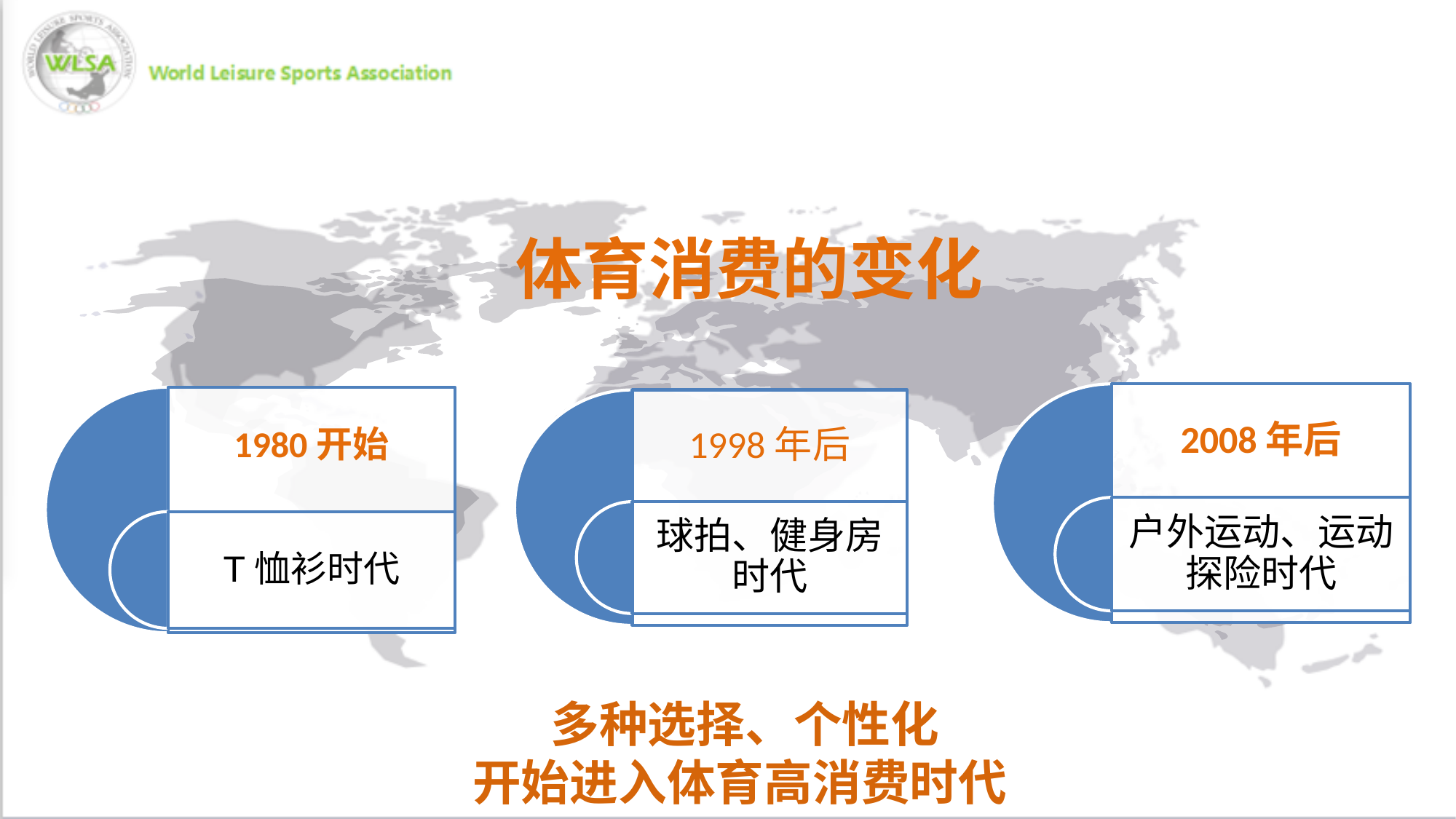

1980开始
T恤衫时代
体育消费的变化

1998年后
球拍、健身房时代
2008年后
户外运动、运动探险时代
      多种选择、个性化
开始进入体育高消费时代